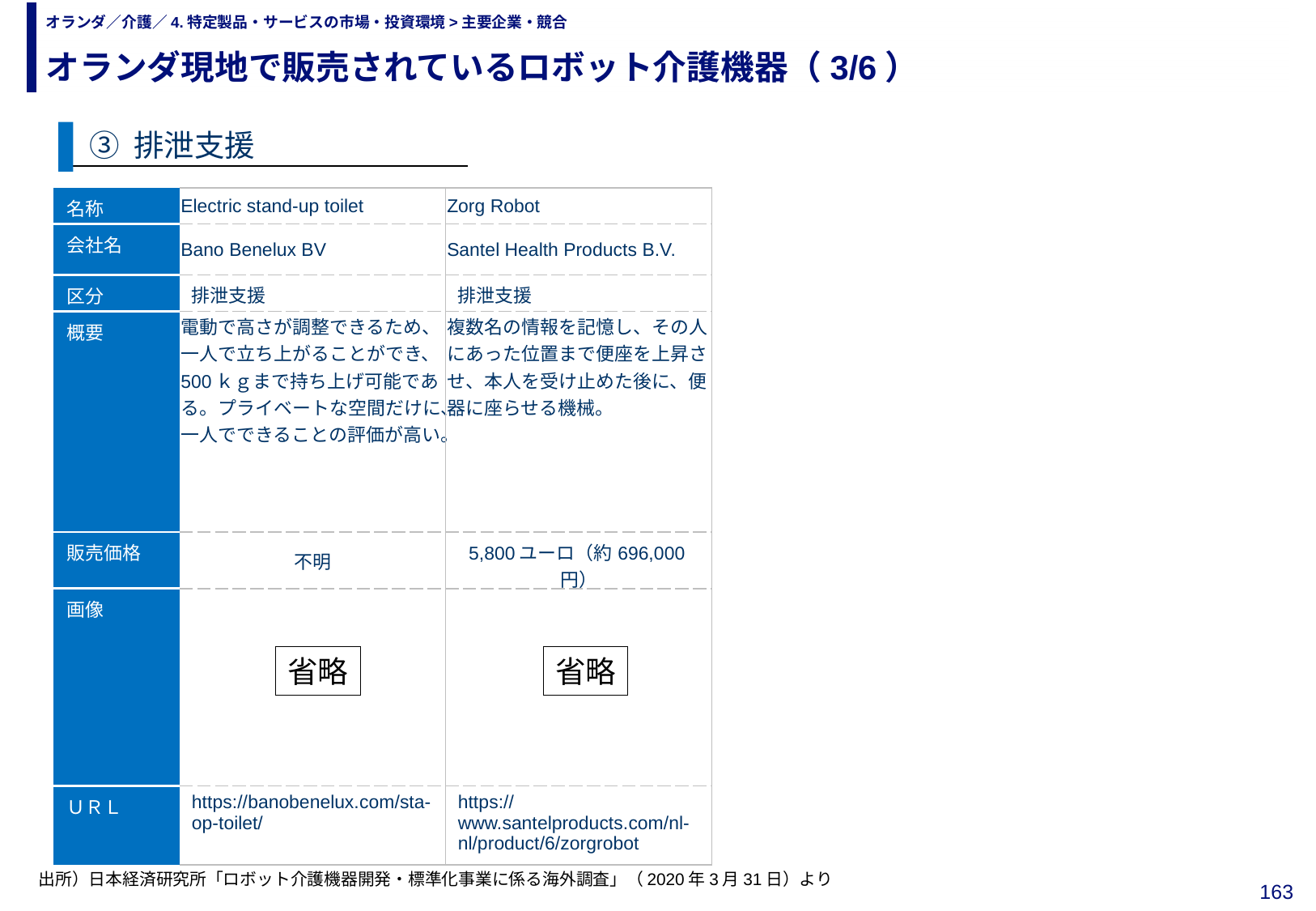

オランダ現地で販売されているロボット介護機器（3/6）
# オランダ／介護／4.特定製品・サービスの市場・投資環境>主要企業・競合
③ 排泄支援

| 名称 | Electric stand-up toilet | Zorg Robot |
| --- | --- | --- |
| 会社名 | Bano Benelux BV | Santel Health Products B.V. |
| 区分 | 排泄支援 | 排泄支援 |
| 概要 | 電動で高さが調整できるため、一人で立ち上がることができ、500ｋｇまで持ち上げ可能である。プライベートな空間だけに、一人でできることの評価が高い。 | 複数名の情報を記憶し、その人にあった位置まで便座を上昇させ、本人を受け止めた後に、便器に座らせる機械。 |
| 販売価格 | 不明 | 5,800ユーロ（約696,000円） |
| 画像 |  |  |
| ＵＲＬ | https://banobenelux.com/sta-op-toilet/ | https://www.santelproducts.com/nl-nl/product/6/zorgrobot |
省略
省略
出所）日本経済研究所「ロボット介護機器開発・標準化事業に係る海外調査」（2020年3月31日）より